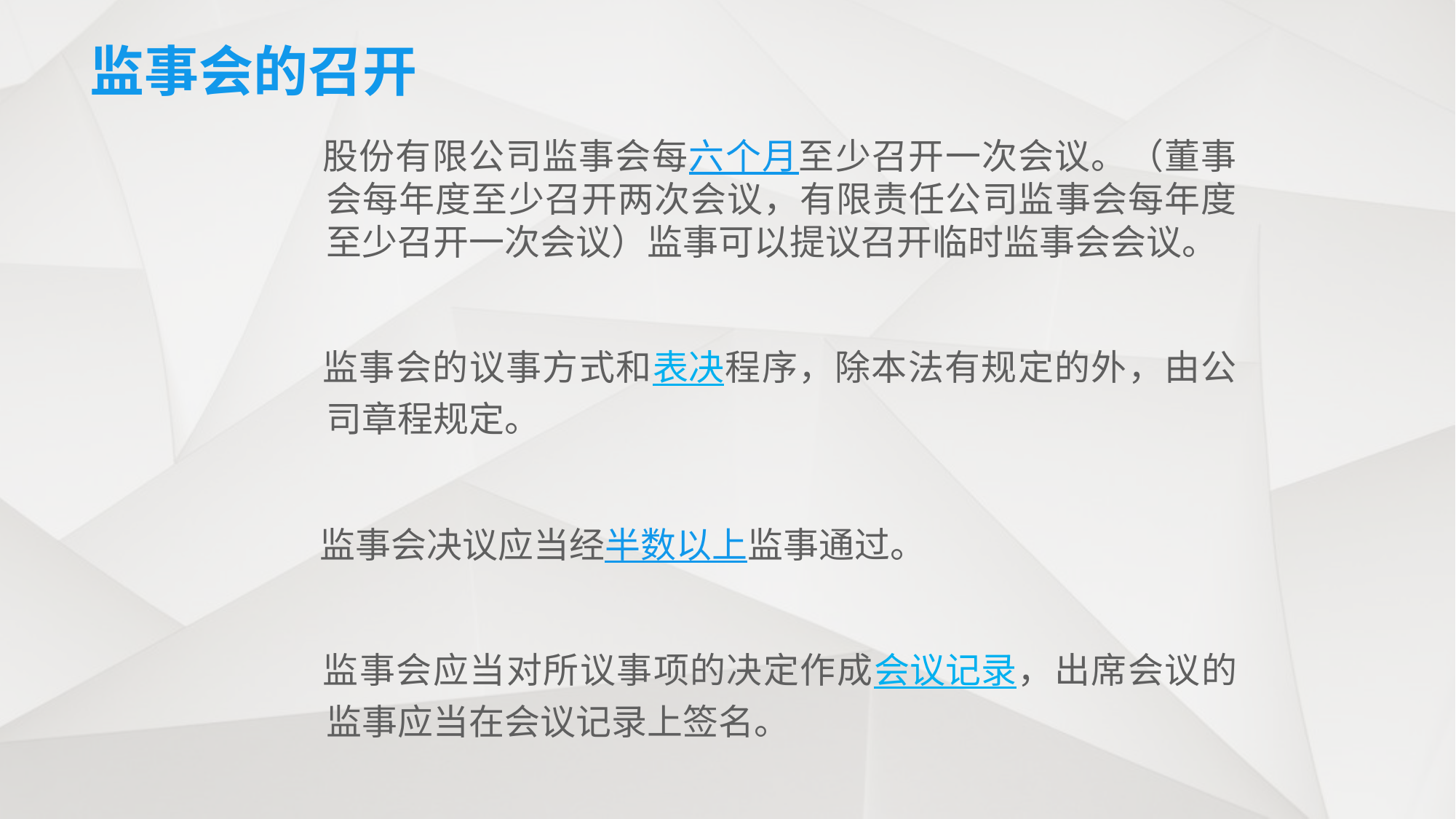

# 监事会的召开
  股份有限公司监事会每六个月至少召开一次会议。（董事会每年度至少召开两次会议，有限责任公司监事会每年度至少召开一次会议）监事可以提议召开临时监事会会议。

  监事会的议事方式和表决程序，除本法有规定的外，由公司章程规定。

  监事会决议应当经半数以上监事通过。

  监事会应当对所议事项的决定作成会议记录，出席会议的监事应当在会议记录上签名。